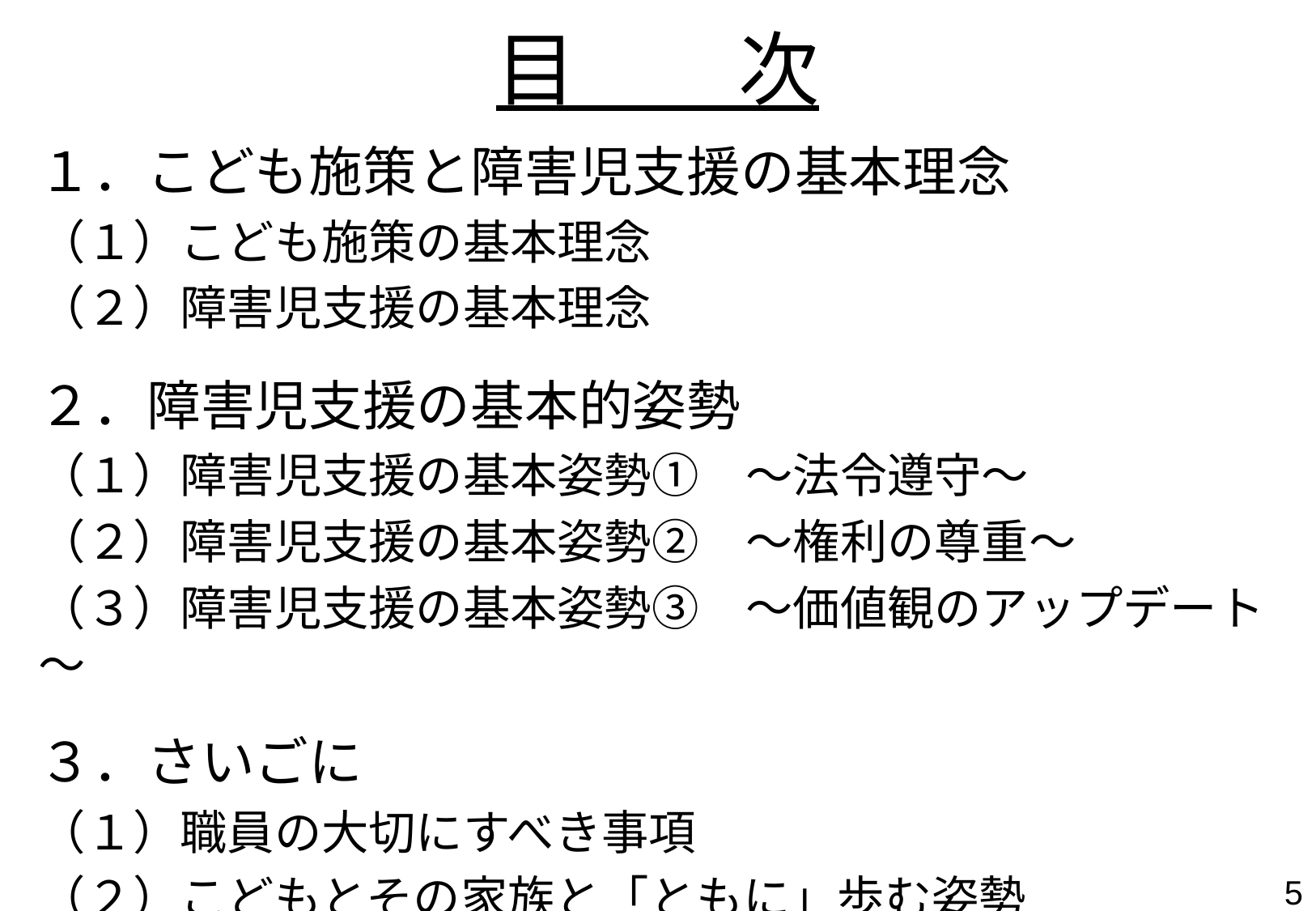

# 目　　次
１．こども施策と障害児支援の基本理念
（１）こども施策の基本理念
（２）障害児支援の基本理念

２．障害児支援の基本的姿勢
（１）障害児支援の基本姿勢①　〜法令遵守〜
（２）障害児支援の基本姿勢②　〜権利の尊重〜
（３）障害児支援の基本姿勢③　〜価値観のアップデート〜

３．さいごに
（１）職員の大切にすべき事項
（２）こどもとその家族と「ともに」歩む姿勢

5